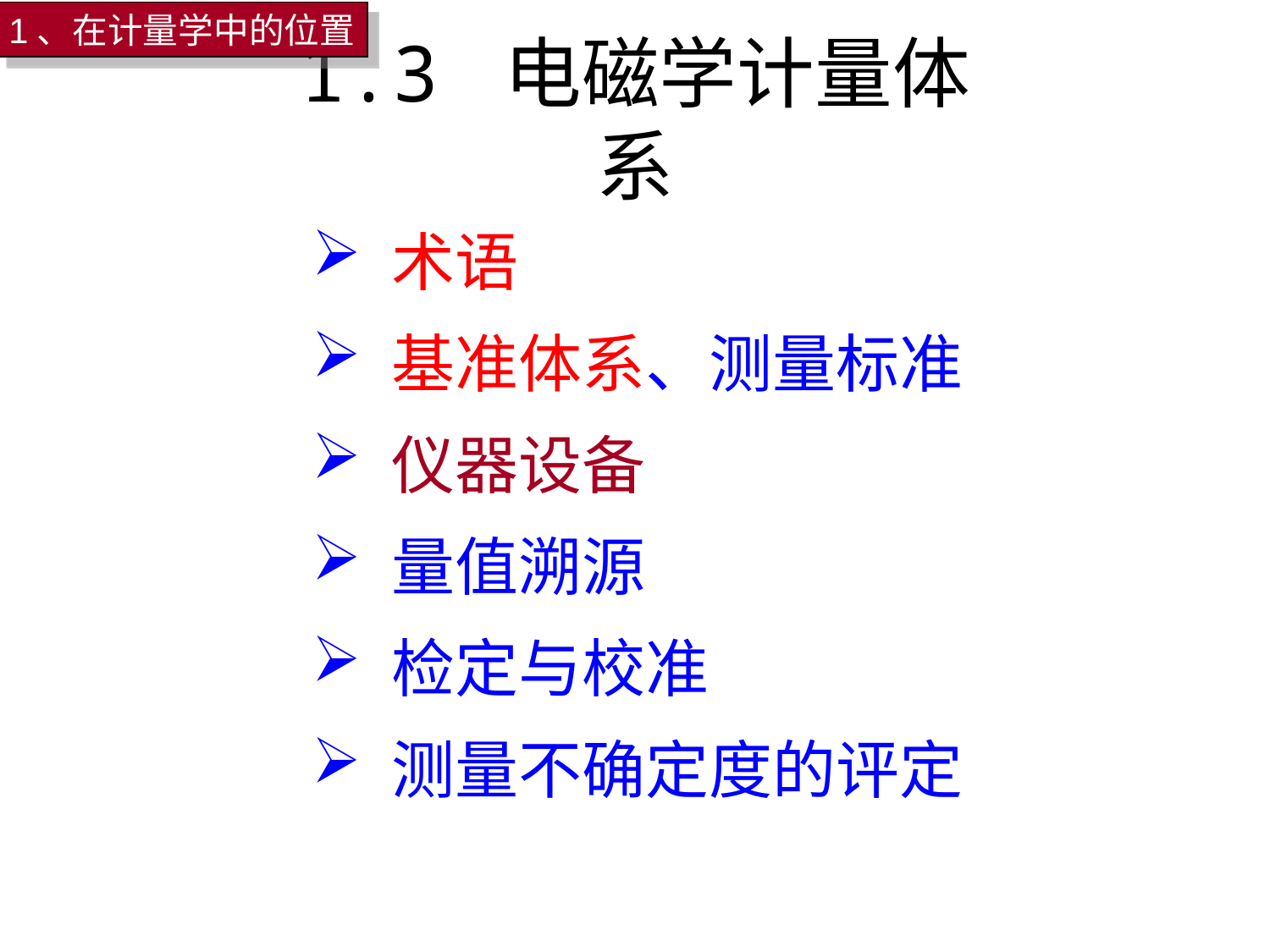

1、在计量学中的位置
# 1.3 电磁学计量体系
 术语
 基准体系、测量标准
 仪器设备
 量值溯源
 检定与校准
 测量不确定度的评定